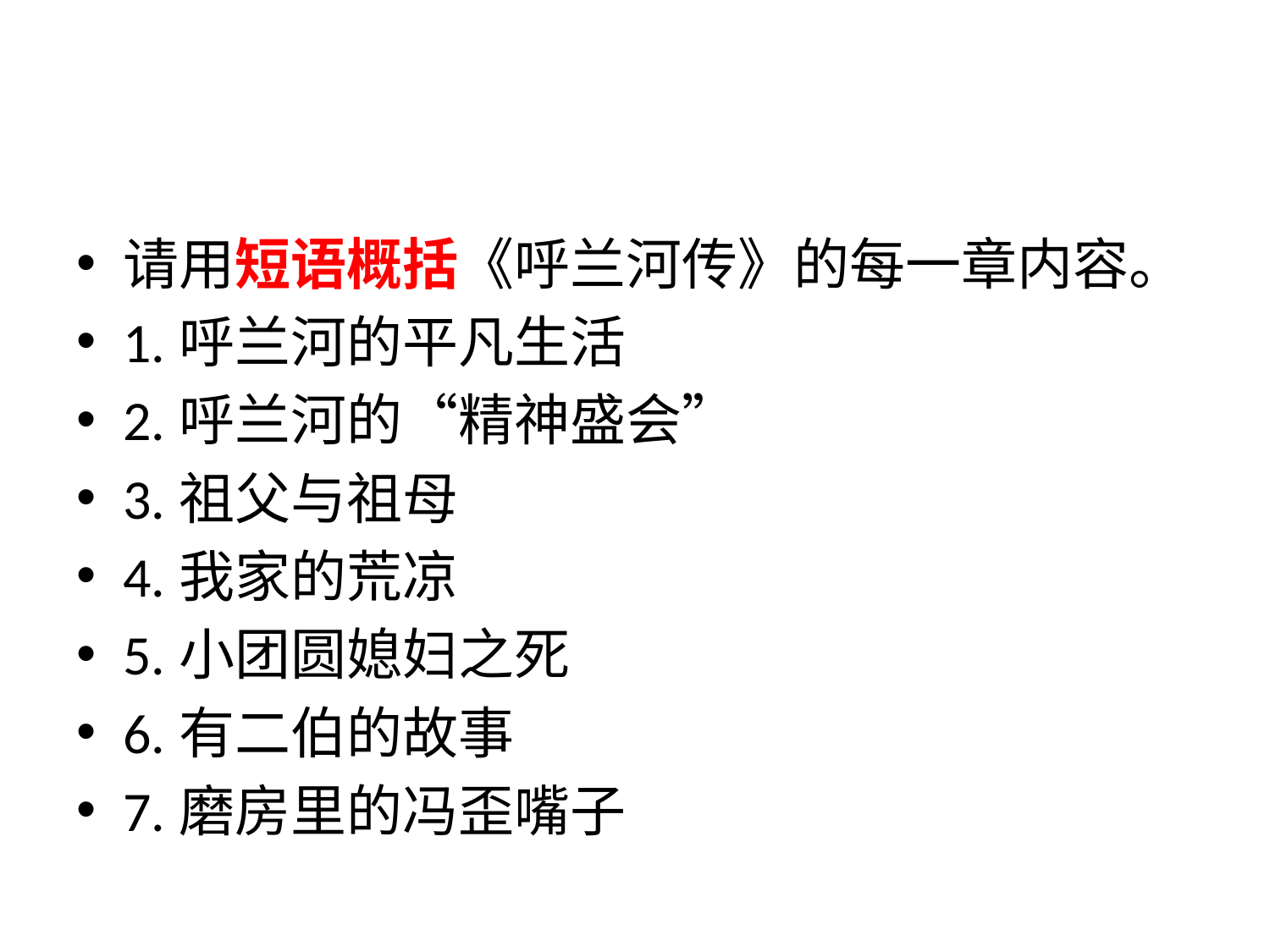

#
请用短语概括《呼兰河传》的每一章内容。
1.呼兰河的平凡生活
2.呼兰河的“精神盛会”
3.祖父与祖母
4.我家的荒凉
5.小团圆媳妇之死
6.有二伯的故事
7.磨房里的冯歪嘴子